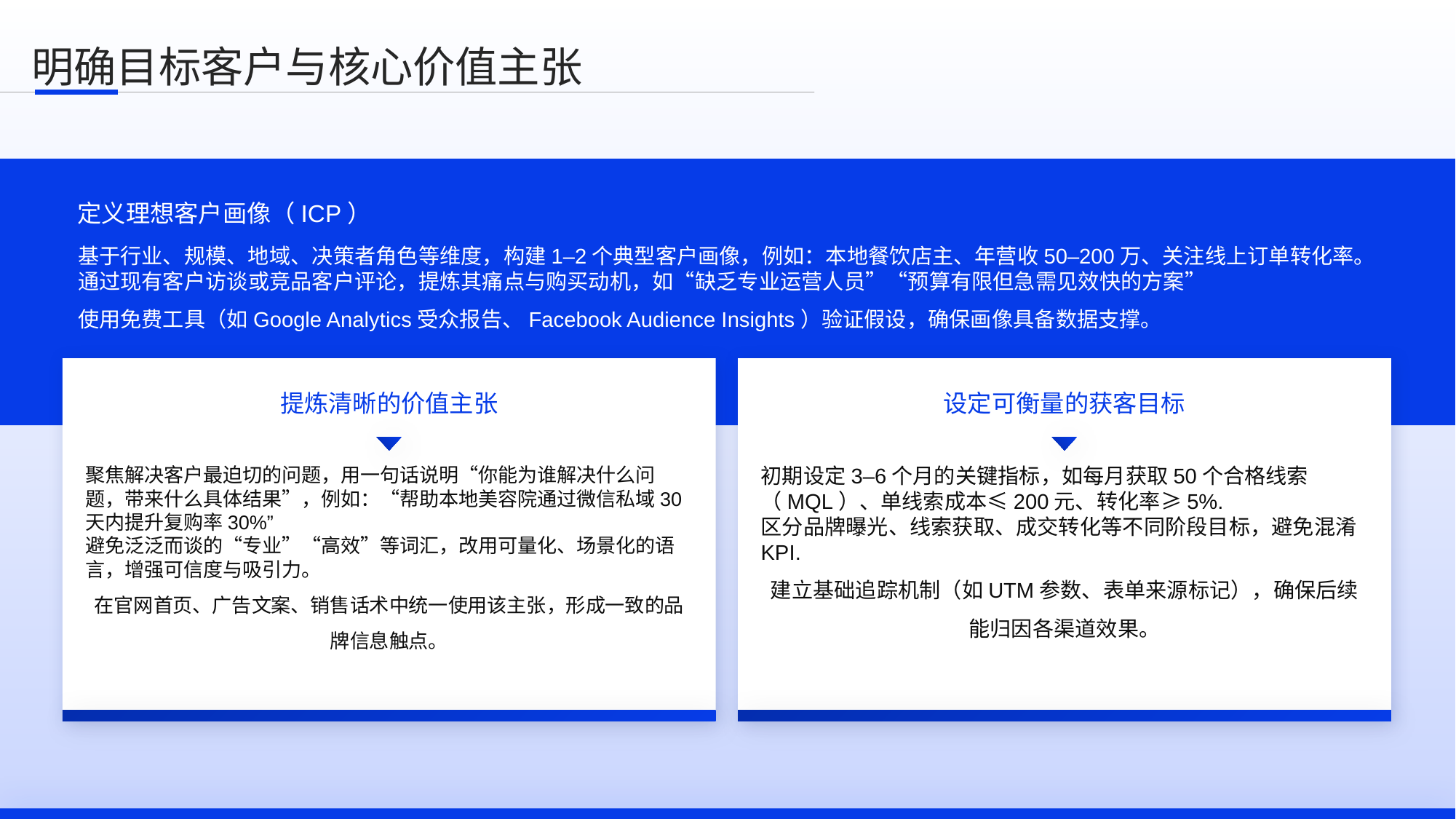

明确目标客户与核心价值主张

定义理想客户画像（ICP）
基于行业、规模、地域、决策者角色等维度，构建1–2个典型客户画像，例如：本地餐饮店主、年营收50–200万、关注线上订单转化率。
通过现有客户访谈或竞品客户评论，提炼其痛点与购买动机，如“缺乏专业运营人员”“预算有限但急需见效快的方案”
使用免费工具（如Google Analytics受众报告、Facebook Audience Insights）验证假设，确保画像具备数据支撑。

提炼清晰的价值主张
设定可衡量的获客目标

聚焦解决客户最迫切的问题，用一句话说明“你能为谁解决什么问题，带来什么具体结果”，例如：“帮助本地美容院通过微信私域30天内提升复购率30%”
避免泛泛而谈的“专业”“高效”等词汇，改用可量化、场景化的语言，增强可信度与吸引力。
在官网首页、广告文案、销售话术中统一使用该主张，形成一致的品牌信息触点。
初期设定3–6个月的关键指标，如每月获取50个合格线索（MQL）、单线索成本≤200元、转化率≥5%.
区分品牌曝光、线索获取、成交转化等不同阶段目标，避免混淆KPI.
建立基础追踪机制（如UTM参数、表单来源标记），确保后续能归因各渠道效果。